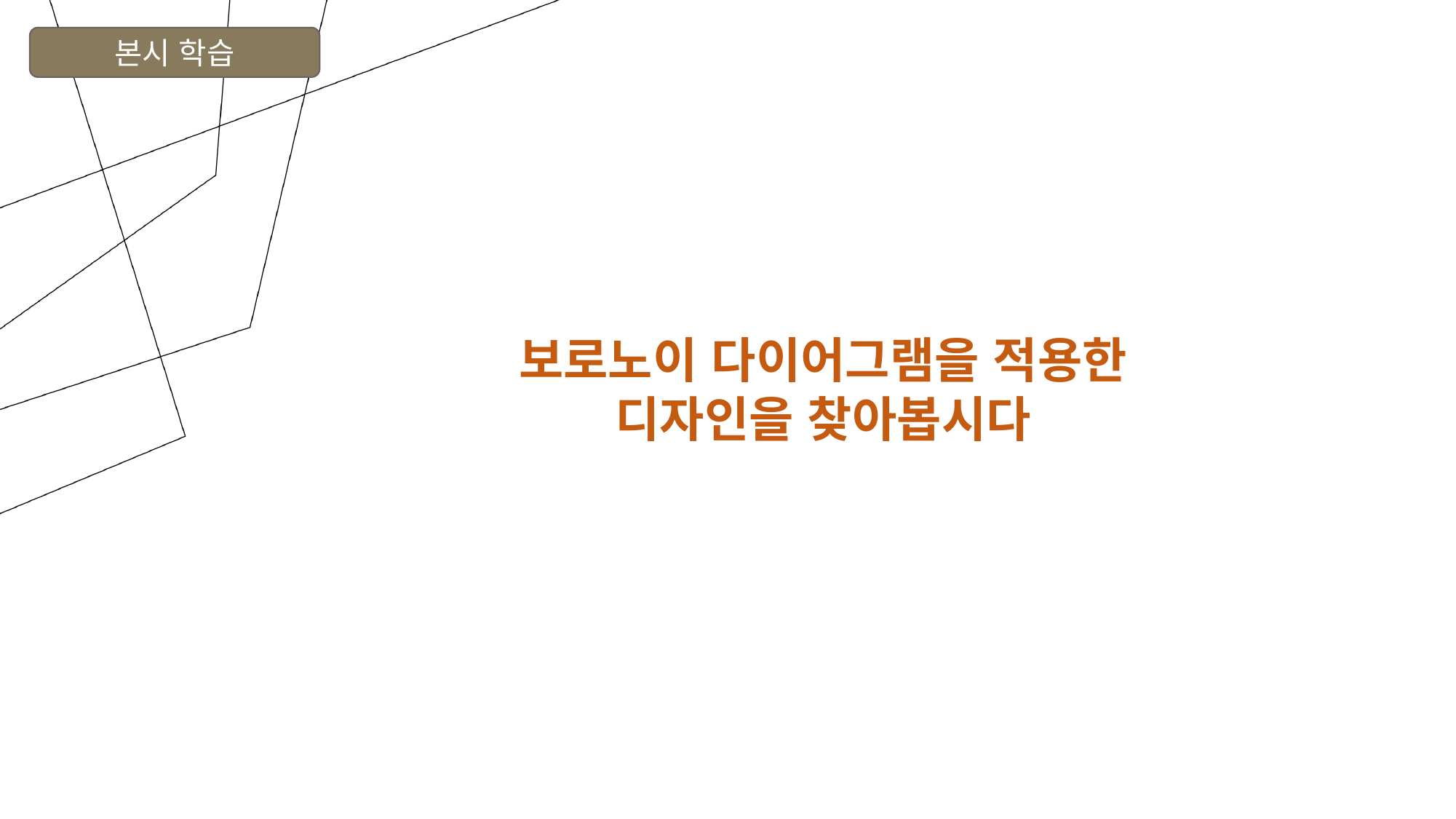

본시 학습
보로노이 다이어그램을 적용한 디자인을 찾아봅시다